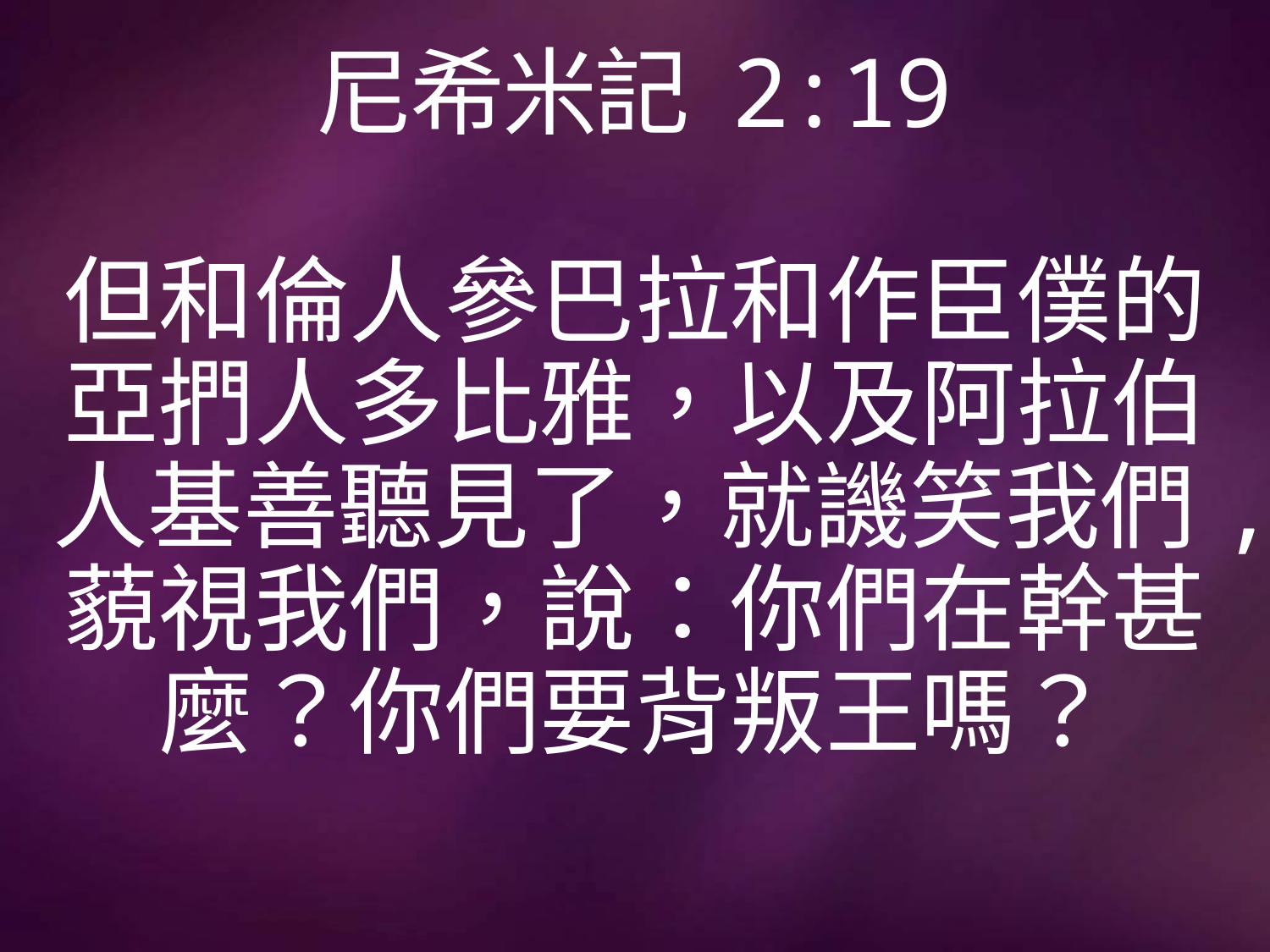

# 尼希米記 2:19
但和倫人參巴拉和作臣僕的亞捫人多比雅，以及阿拉伯人基善聽見了，就譏笑我們,藐視我們，說：你們在幹甚麼？你們要背叛王嗎？